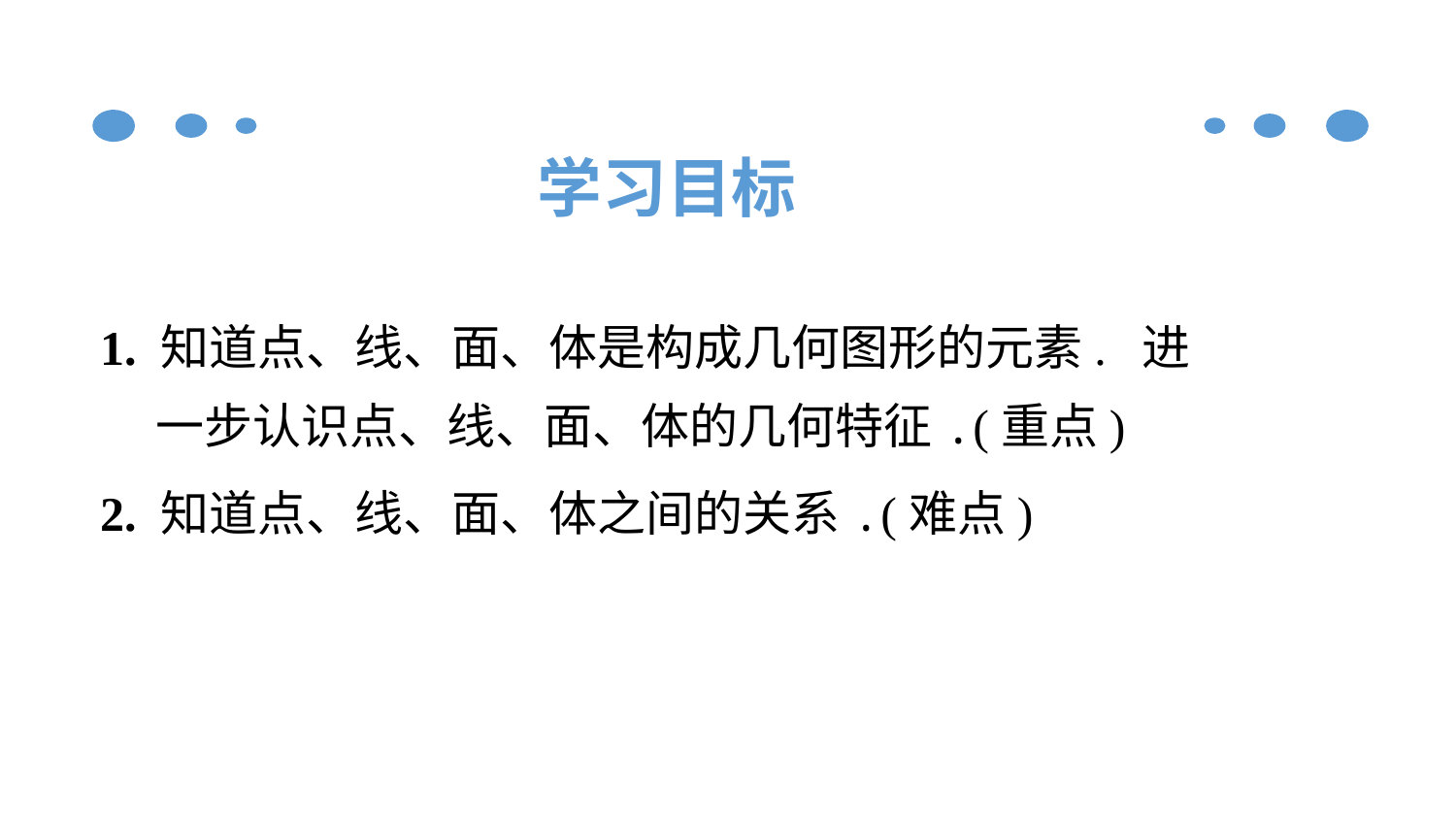

学习目标

1. 知道点、线、面、体是构成几何图形的元素.  进
    一步认识点、线、面、体的几何特征.(重点)
2. 知道点、线、面、体之间的关系.(难点)